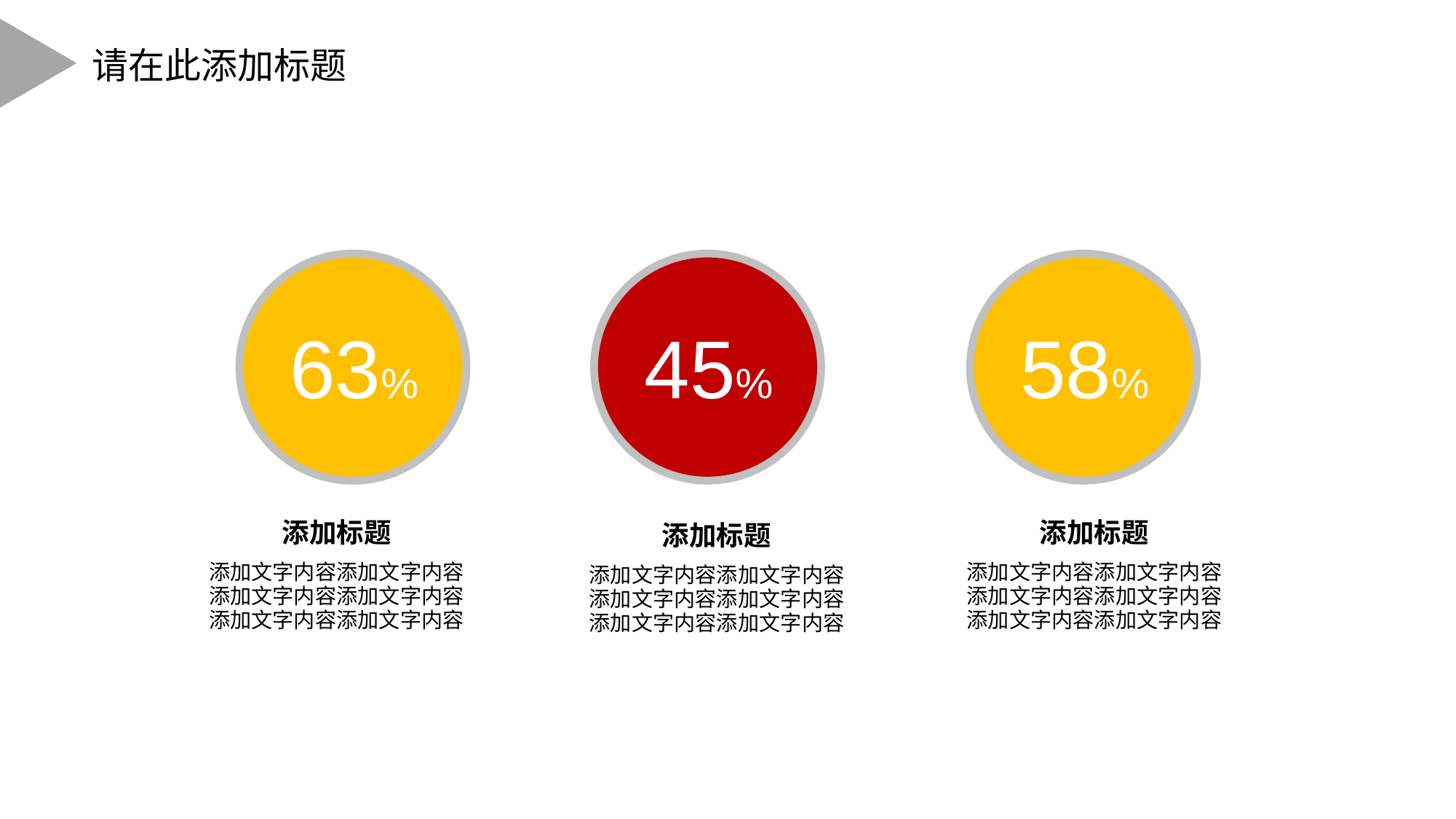

请在此添加标题

63%

45%

58%
添加标题
添加文字内容添加文字内容
添加文字内容添加文字内容
添加文字内容添加文字内容
添加标题
添加文字内容添加文字内容
添加文字内容添加文字内容
添加文字内容添加文字内容
添加标题
添加文字内容添加文字内容
添加文字内容添加文字内容
添加文字内容添加文字内容